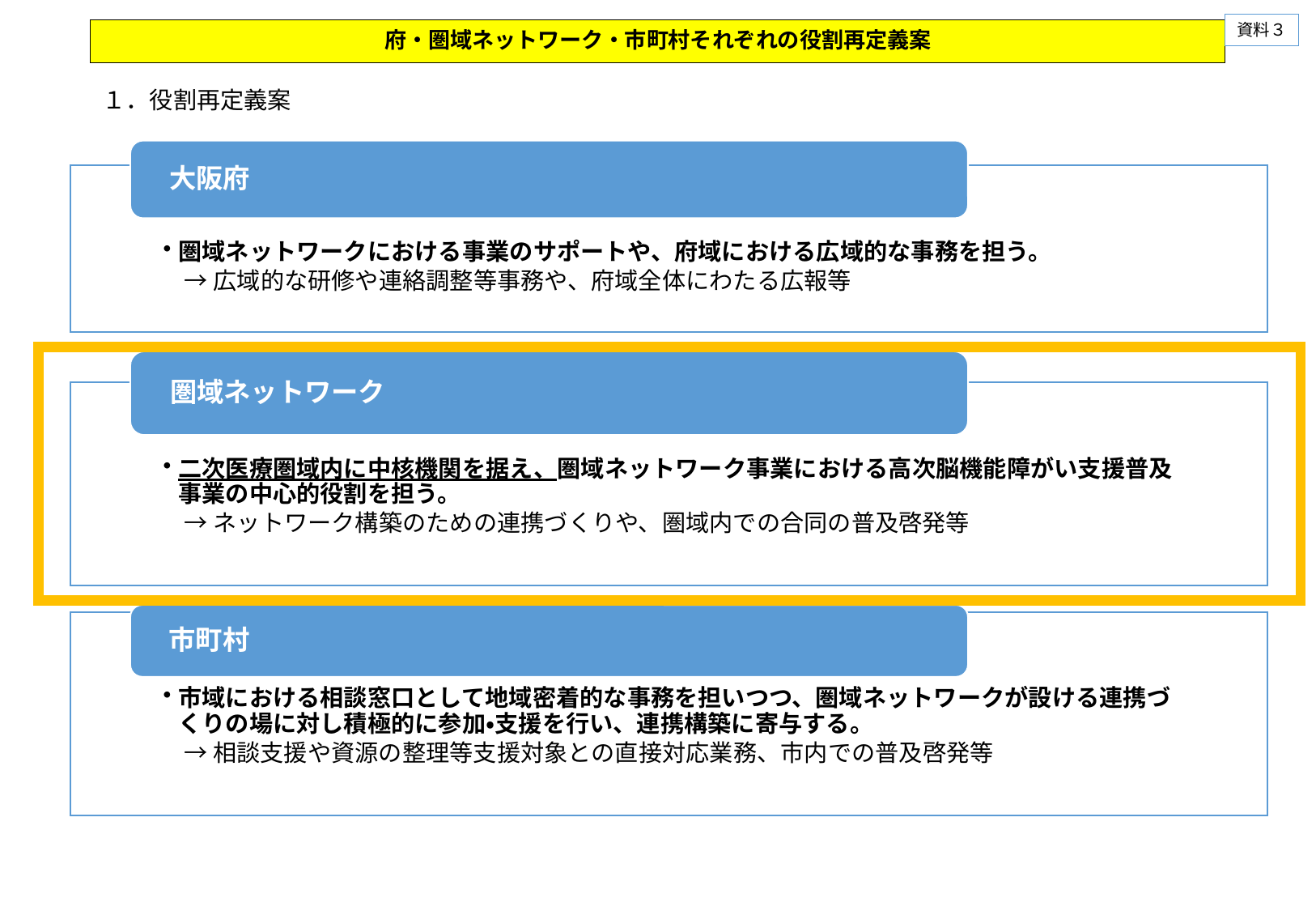

資料３
# 府・圏域ネットワーク・市町村それぞれの役割再定義案
１．役割再定義案
圏域ネットワークにおける事業のサポートや、府域における広域的な事務を担う。
 →広域的な研修や連絡調整等事務や、府域全体にわたる広報等
大阪府
二次医療圏域内に中核機関を据え、圏域ネットワーク事業における高次脳機能障がい支援普及事業の中心的役割を担う。
 →ネットワーク構築のための連携づくりや、圏域内での合同の普及啓発等
圏域ネットワーク
市域における相談窓口として地域密着的な事務を担いつつ、圏域ネットワークが設ける連携づくりの場に対し積極的に参加・支援を行い、連携構築に寄与する。
 →相談支援や資源の整理等支援対象との直接対応業務、市内での普及啓発等
市町村